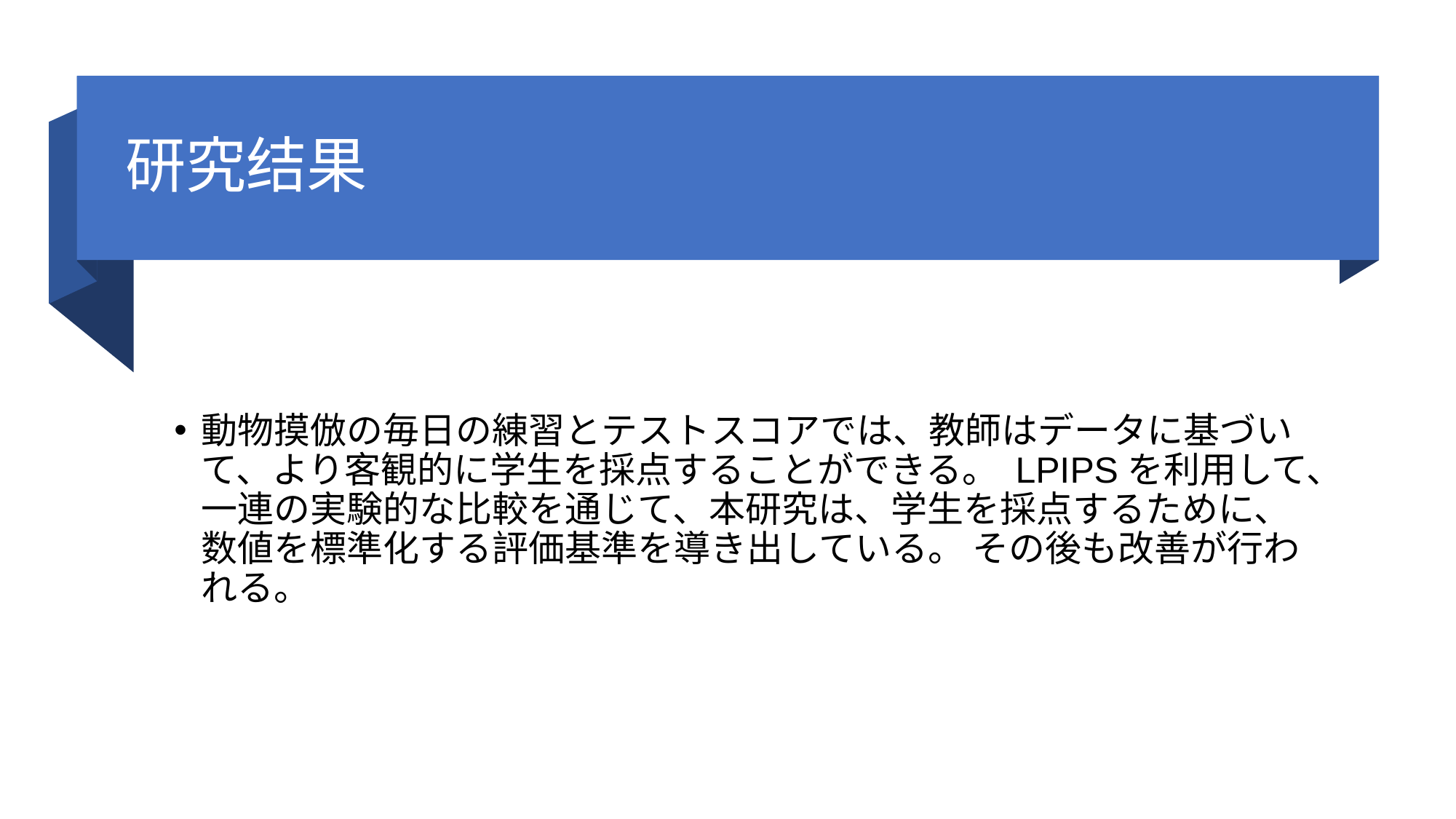

# 研究结果

動物摸倣の毎日の練習とテストスコアでは、教師はデータに基づいて、より客観的に学生を採点することができる。 LPIPSを利用して、一連の実験的な比較を通じて、本研究は、学生を採点するために、数値を標準化する評価基準を導き出している。 その後も改善が行われる。